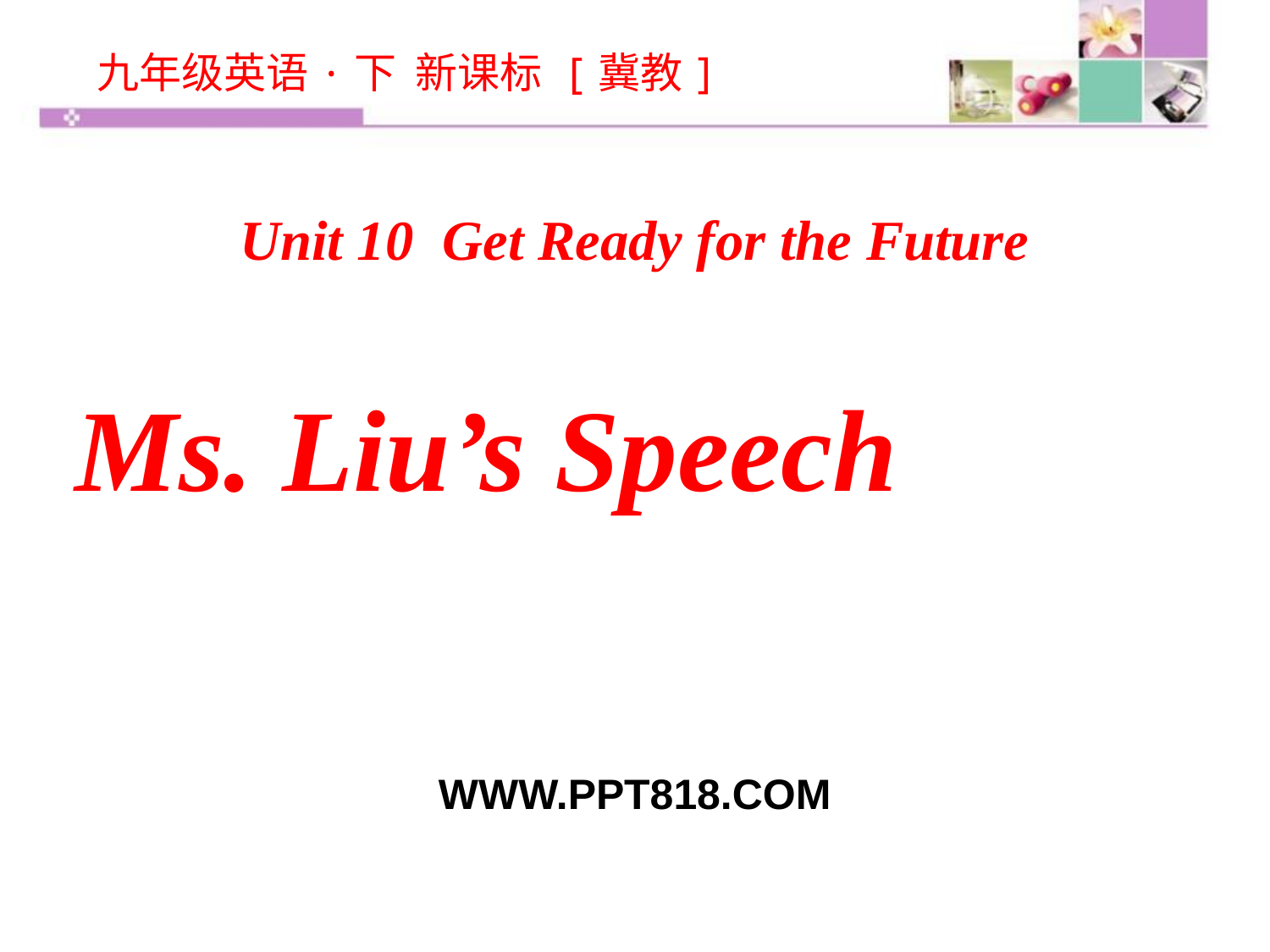

九年级英语·下  新课标 [冀教]
Unit 10  Get Ready for the Future
Ms. Liu’s Speech
WWW.PPT818.COM